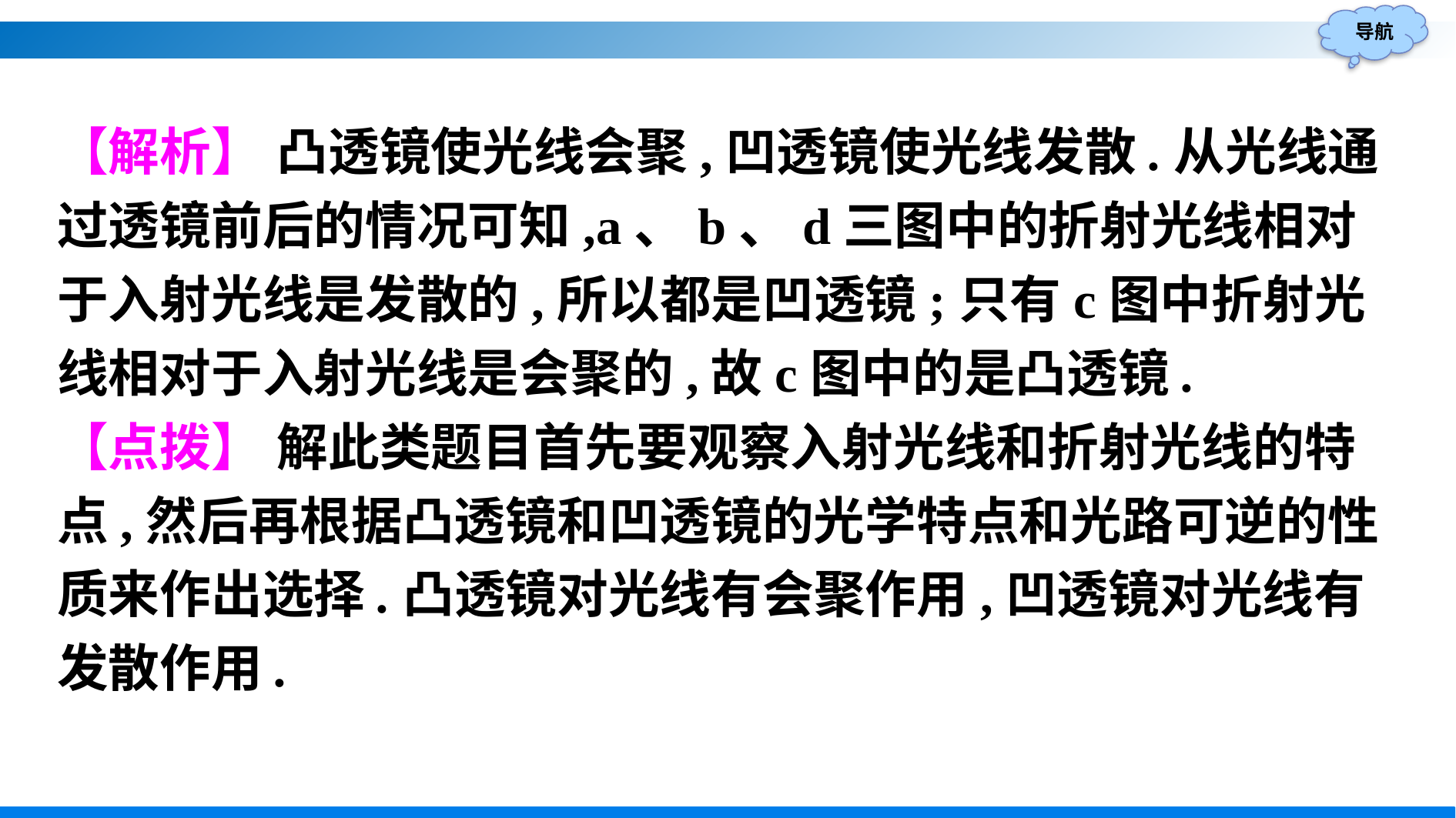

【解析】 凸透镜使光线会聚,凹透镜使光线发散.从光线通过透镜前后的情况可知,a、b、d三图中的折射光线相对于入射光线是发散的,所以都是凹透镜;只有c图中折射光线相对于入射光线是会聚的,故c图中的是凸透镜.
【点拨】 解此类题目首先要观察入射光线和折射光线的特点,然后再根据凸透镜和凹透镜的光学特点和光路可逆的性质来作出选择.凸透镜对光线有会聚作用,凹透镜对光线有发散作用.